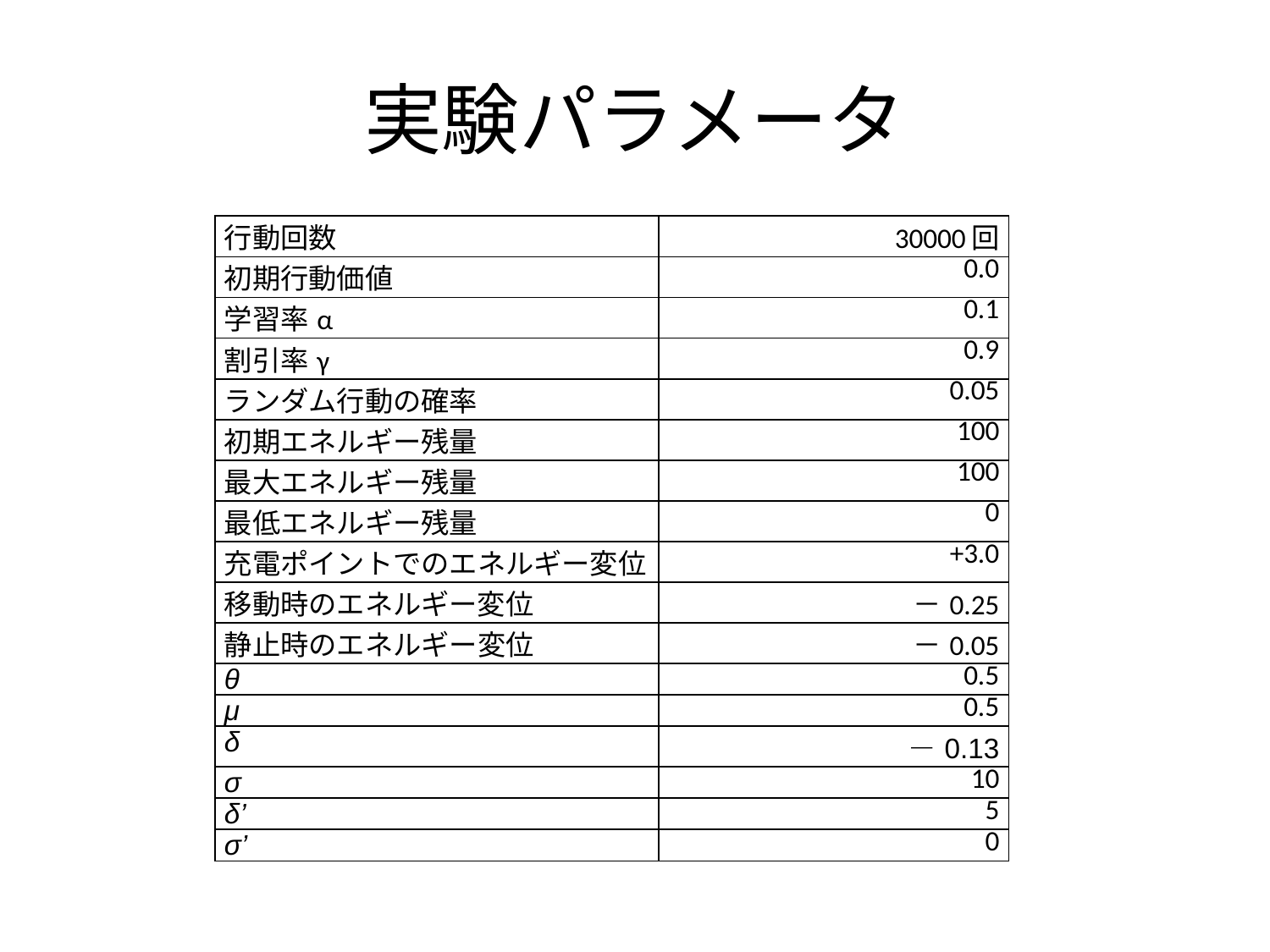

# 実験パラメータ
| 行動回数 | 30000回 |
| --- | --- |
| 初期行動価値 | 0.0 |
| 学習率α | 0.1 |
| 割引率γ | 0.9 |
| ランダム行動の確率 | 0.05 |
| 初期エネルギー残量 | 100 |
| 最大エネルギー残量 | 100 |
| 最低エネルギー残量 | 0 |
| 充電ポイントでのエネルギー変位 | +3.0 |
| 移動時のエネルギー変位 | －0.25 |
| 静止時のエネルギー変位 | －0.05 |
| θ | 0.5 |
| μ | 0.5 |
| δ | －0.13 |
| σ | 10 |
| δ’ | 5 |
| σ’ | 0 |